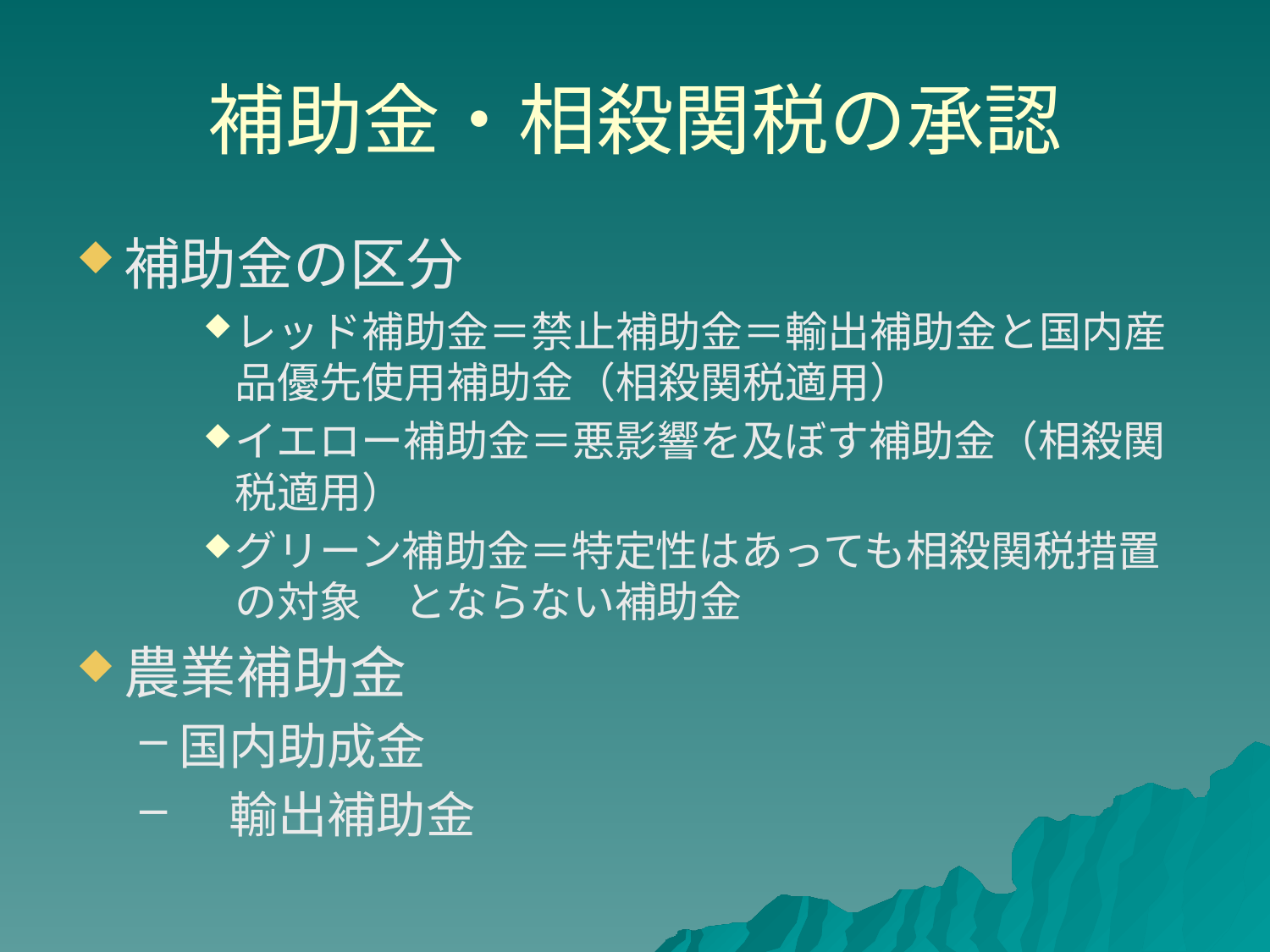

# 補助金・相殺関税の承認
補助金の区分
レッド補助金＝禁止補助金＝輸出補助金と国内産品優先使用補助金（相殺関税適用）
イエロー補助金＝悪影響を及ぼす補助金（相殺関税適用）
グリーン補助金＝特定性はあっても相殺関税措置の対象　とならない補助金
農業補助金
国内助成金
　輸出補助金